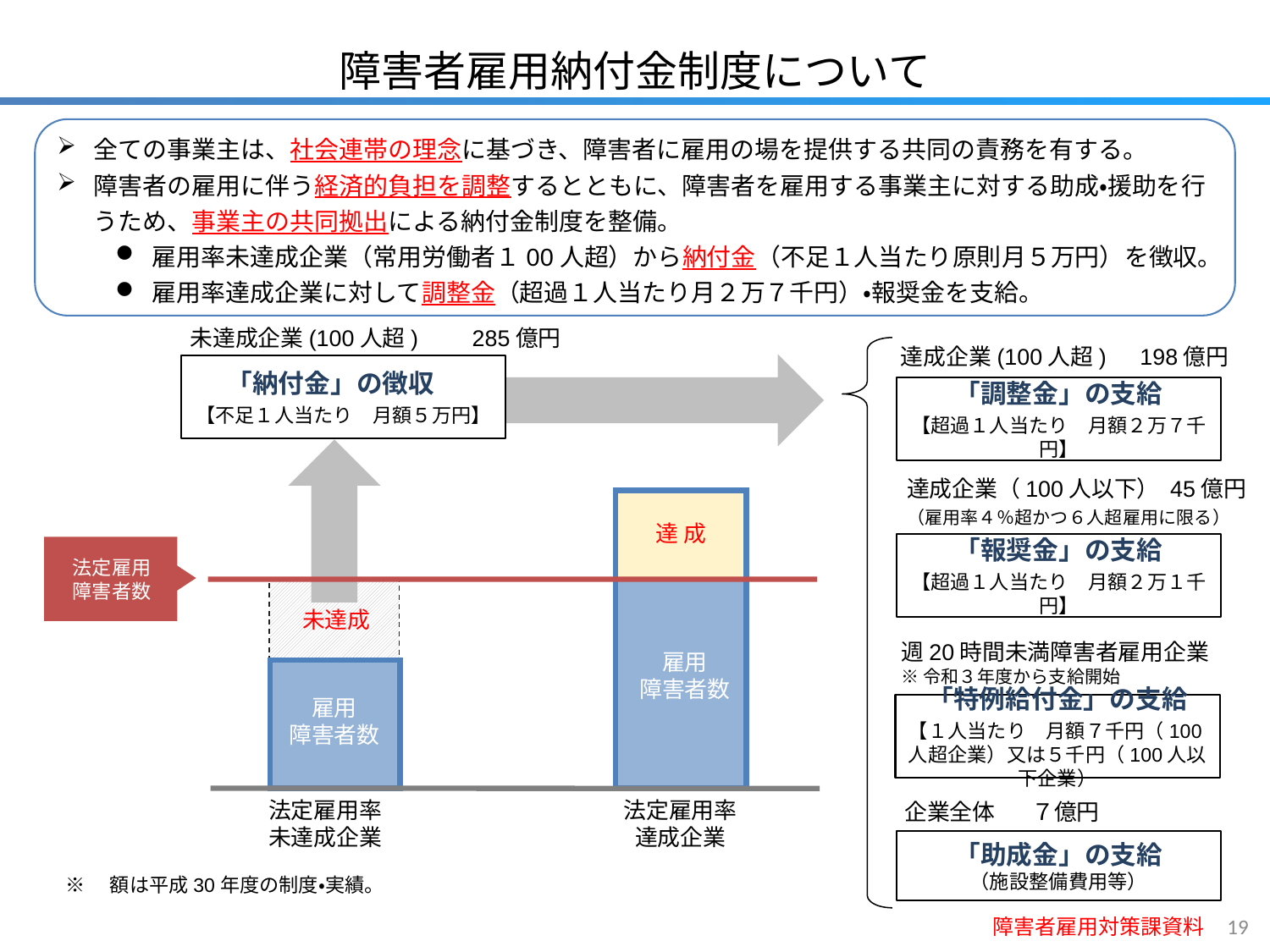

障害者雇用納付金制度について

全ての事業主は、社会連帯の理念に基づき、障害者に雇用の場を提供する共同の責務を有する。
障害者の雇用に伴う経済的負担を調整するとともに、障害者を雇用する事業主に対する助成・援助を行うため、事業主の共同拠出による納付金制度を整備。
雇用率未達成企業（常用労働者１00人超）から納付金（不足１人当たり原則月５万円）を徴収。
雇用率達成企業に対して調整金（超過１人当たり月２万７千円）・報奨金を支給。
未達成企業(100人超)	　285億円

達成企業(100人超)　198億円

「納付金」の徴収
【不足１人当たり　月額５万円】
「調整金」の支給
【超過１人当たり　月額２万７千円】
達成企業（100人以下） 45億円
（雇用率４％超かつ６人超雇用に限る）

達 成
「報奨金」の支給
【超過１人当たり　月額２万１千円】
法定雇用
障害者数

未達成
週20時間未満障害者雇用企業
※令和３年度から支給開始
雇用
障害者数

雇用
障害者数
「特例給付金」の支給
【１人当たり　月額７千円（100人超企業）又は５千円（100人以下企業）

法定雇用率
未達成企業
法定雇用率
達成企業
企業全体	７億円
「助成金」の支給
（施設整備費用等）
※　額は平成30年度の制度・実績。
障害者雇用対策課資料
19